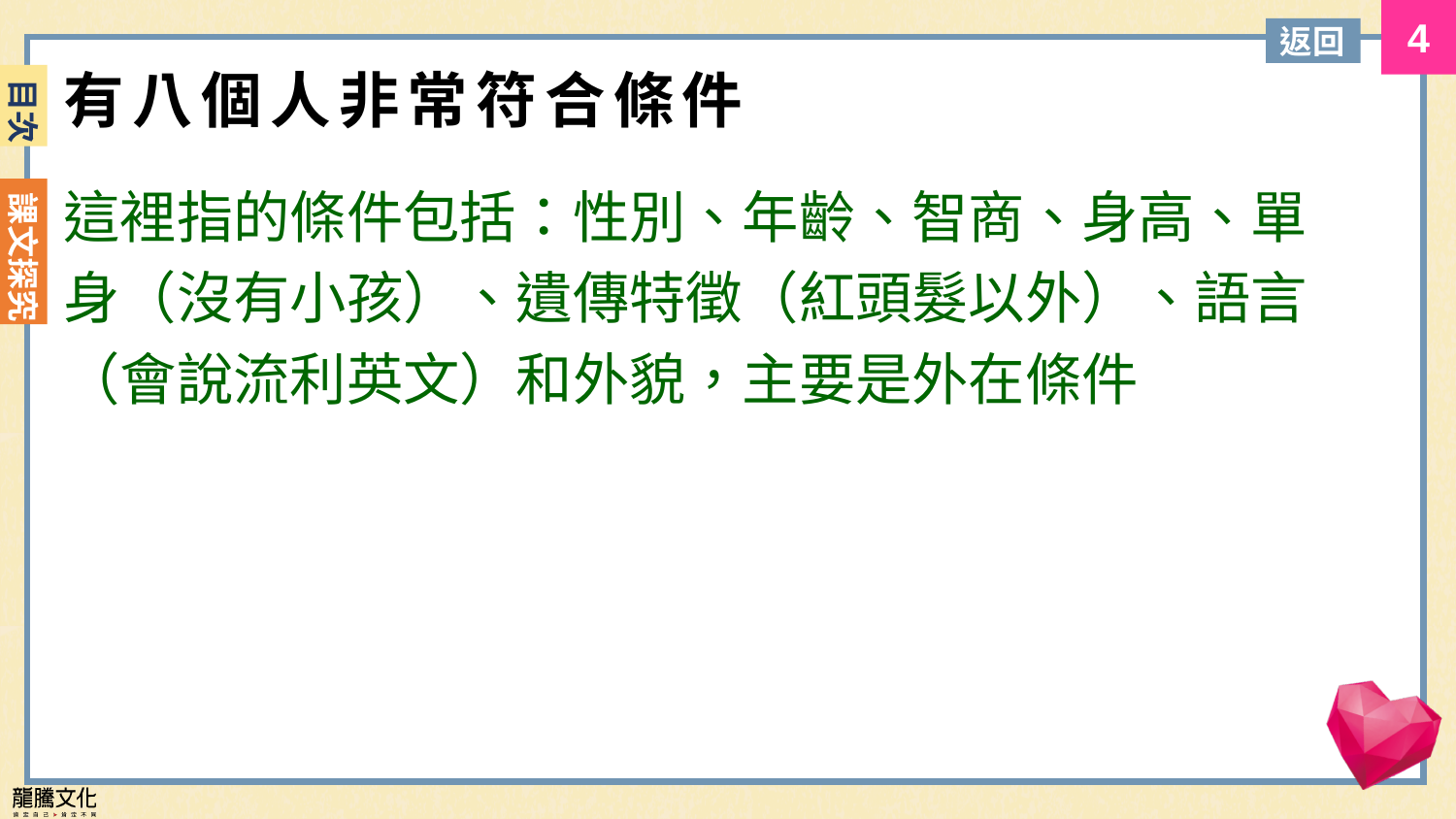

返回
有八個人非常符合條件
這裡指的條件包括：性別、年齡、智商、身高、單身（沒有小孩）、遺傳特徵（紅頭髮以外）、語言（會說流利英文）和外貌，主要是外在條件